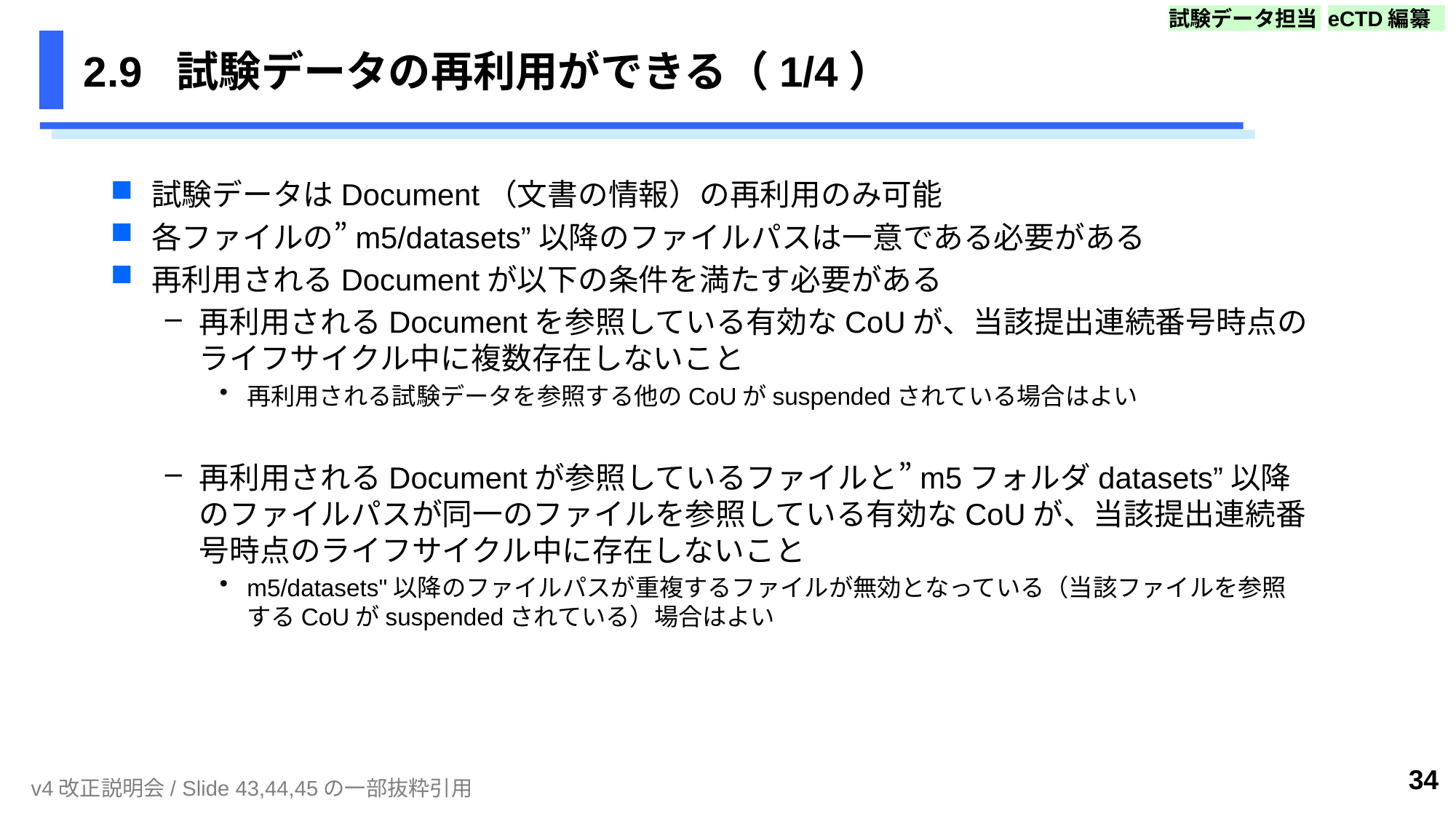

eCTD編纂
試験データ担当
# 2.9  試験データの再利用ができる（1/4）
試験データはDocument（文書の情報）の再利用のみ可能
各ファイルの”m5/datasets”以降のファイルパスは⼀意である必要がある
再利用されるDocumentが以下の条件を満たす必要がある
再利用されるDocumentを参照している有効なCoUが、当該提出連続番号時点のライフサイクル中に複数存在しないこと
再利⽤される試験データを参照する他のCoUがsuspendedされている場合はよい

再利用されるDocumentが参照しているファイルと”m5フォルダdatasets”以降のファイルパスが同⼀のファイルを参照している有効なCoUが、当該提出連続番号時点のライフサイクル中に存在しないこと
m5/datasets"以降のファイルパスが重複するファイルが無効となっている（当該ファイルを参照するCoUがsuspendedされている）場合はよい
34
v4改正説明会/ Slide 43,44,45の一部抜粋引用